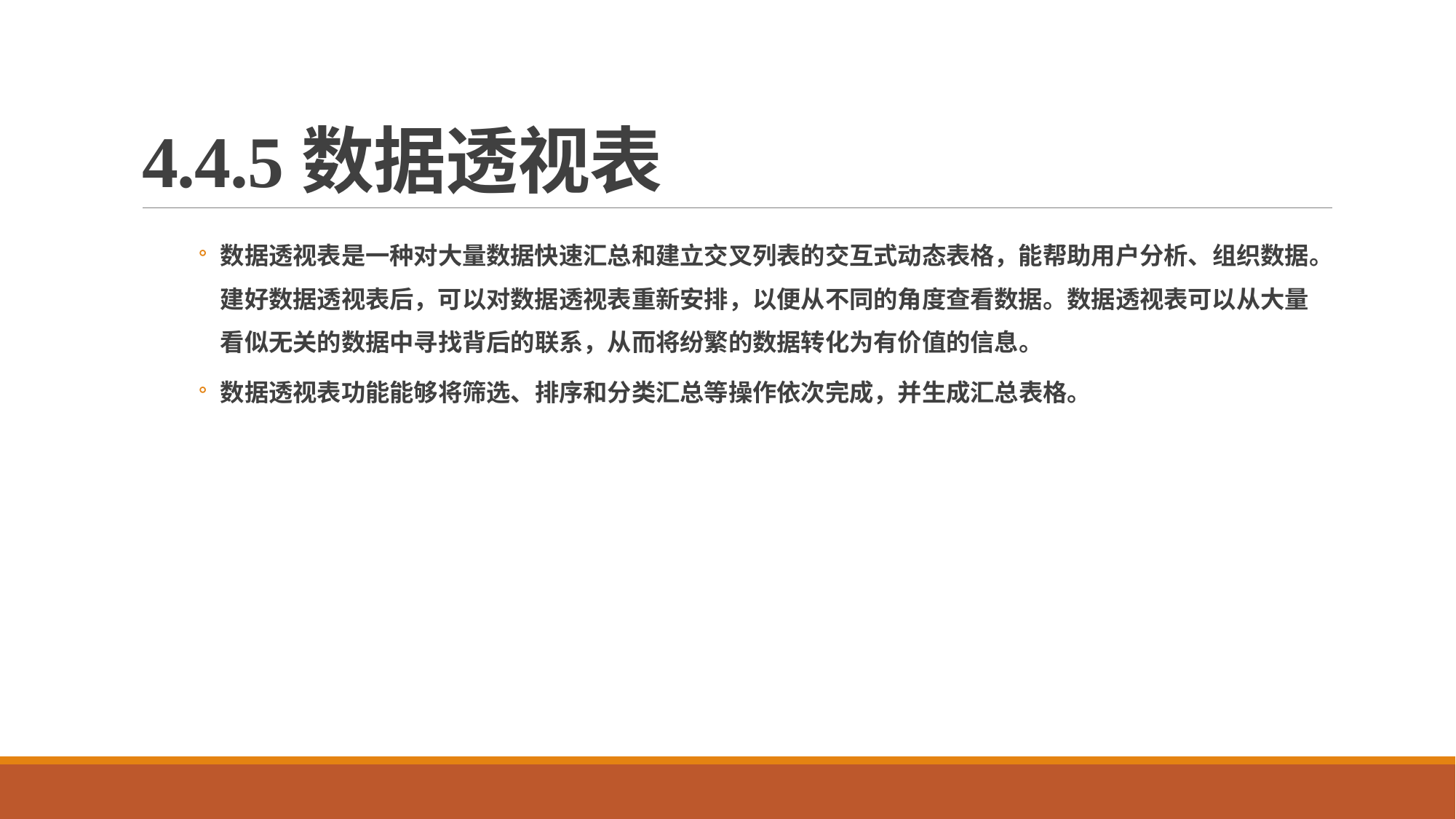

# 4.4.5数据透视表
数据透视表是一种对大量数据快速汇总和建立交叉列表的交互式动态表格，能帮助用户分析、组织数据。建好数据透视表后，可以对数据透视表重新安排，以便从不同的角度查看数据。数据透视表可以从大量看似无关的数据中寻找背后的联系，从而将纷繁的数据转化为有价值的信息。
数据透视表功能能够将筛选、排序和分类汇总等操作依次完成，并生成汇总表格。